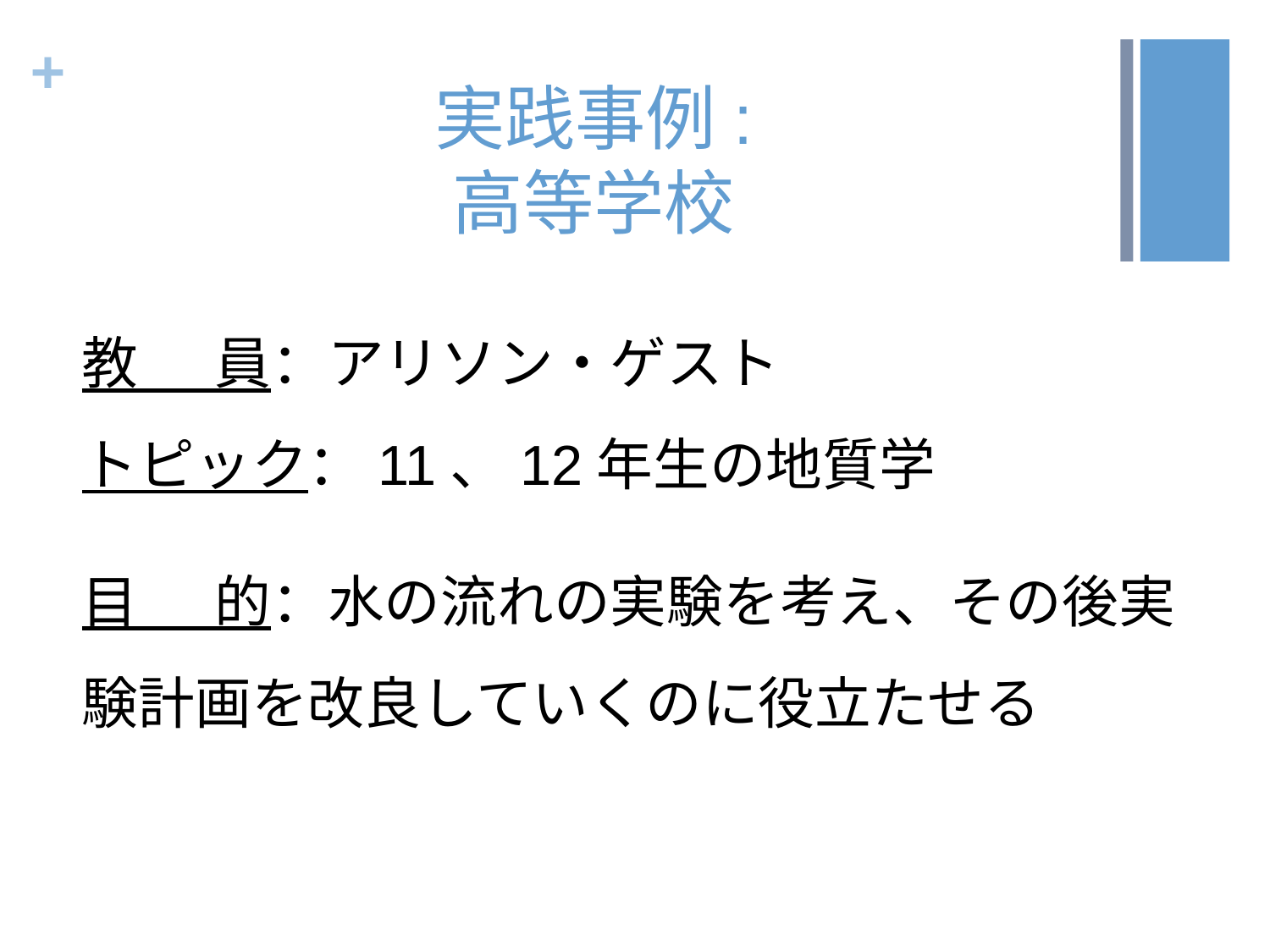

# 実践事例: 高等学校
教      員：アリソン・ゲスト
トピック：11、12年生の地質学
目      的：水の流れの実験を考え、その後実験計画を改良していくのに役立たせる